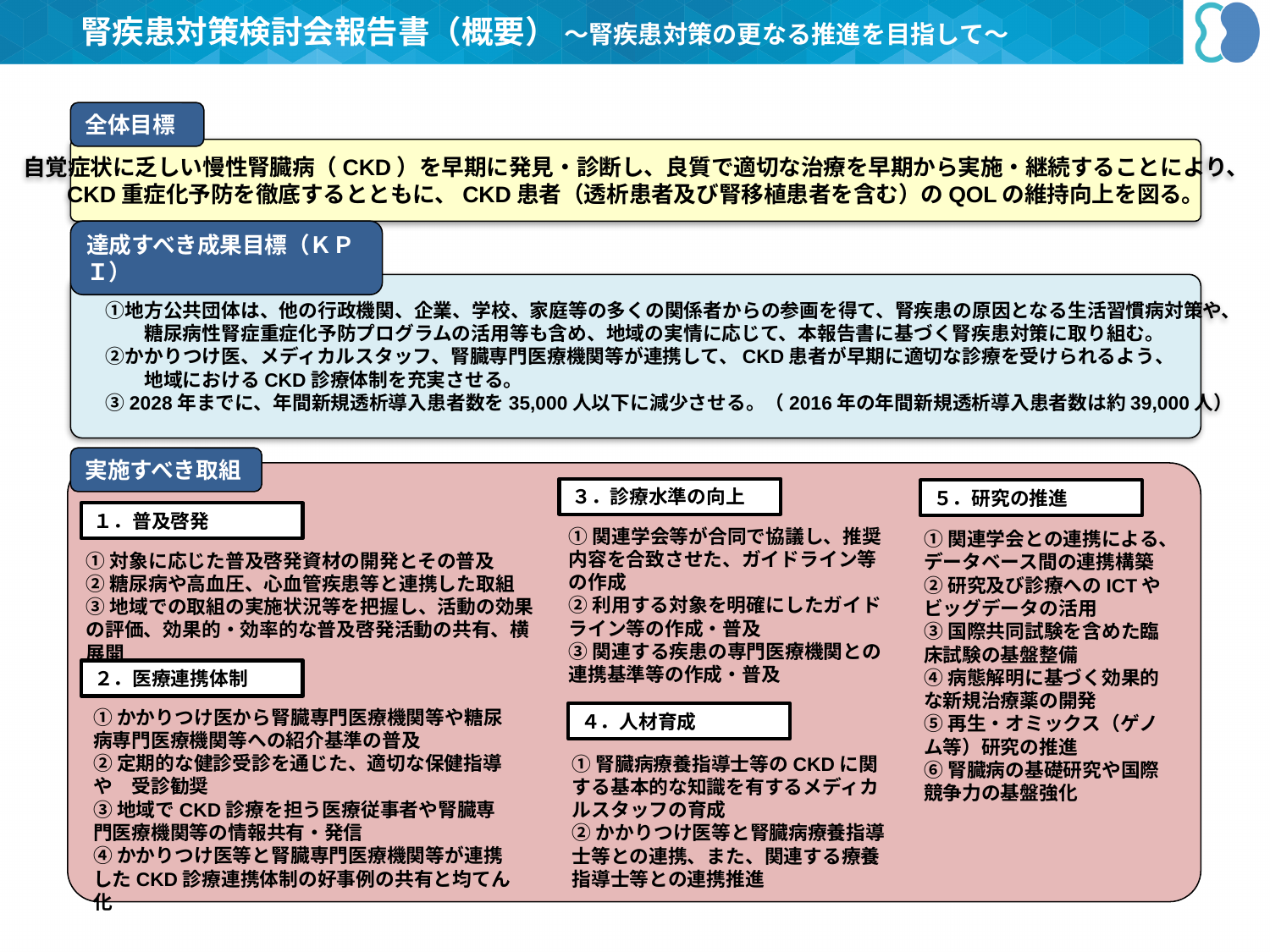

腎疾患対策検討会報告書（概要） ～腎疾患対策の更なる推進を目指して～
全体目標
自覚症状に乏しい慢性腎臓病（CKD）を早期に発見・診断し、良質で適切な治療を早期から実施・継続することにより、
CKD重症化予防を徹底するとともに、CKD患者（透析患者及び腎移植患者を含む）のQOLの維持向上を図る。
達成すべき成果目標（ＫＰＩ）
　①地方公共団体は、他の行政機関、企業、学校、家庭等の多くの関係者からの参画を得て、腎疾患の原因となる生活習慣病対策や、
　　　糖尿病性腎症重症化予防プログラムの活用等も含め、地域の実情に応じて、本報告書に基づく腎疾患対策に取り組む。
　②かかりつけ医、メディカルスタッフ、腎臓専門医療機関等が連携して、CKD患者が早期に適切な診療を受けられるよう、
　　　地域におけるCKD診療体制を充実させる。
　③2028年までに、年間新規透析導入患者数を35,000人以下に減少させる。（2016年の年間新規透析導入患者数は約39,000人）
実施すべき取組

３．診療水準の向上
５．研究の推進
１．普及啓発
①関連学会等が合同で協議し、推奨内容を合致させた、ガイドライン等の作成
②利用する対象を明確にしたガイドライン等の作成・普及
③関連する疾患の専門医療機関との連携基準等の作成・普及
①関連学会との連携による、データベース間の連携構築
②研究及び診療へのICTやビッグデータの活用
③国際共同試験を含めた臨床試験の基盤整備
④病態解明に基づく効果的な新規治療薬の開発
⑤再生・オミックス（ゲノム等）研究の推進
⑥腎臓病の基礎研究や国際競争力の基盤強化
①対象に応じた普及啓発資材の開発とその普及
②糖尿病や高血圧、心血管疾患等と連携した取組
③地域での取組の実施状況等を把握し、活動の効果の評価、効果的・効率的な普及啓発活動の共有、横展開
２．医療連携体制
①かかりつけ医から腎臓専門医療機関等や糖尿病専門医療機関等への紹介基準の普及
②定期的な健診受診を通じた、適切な保健指導や　受診勧奨
③地域でCKD診療を担う医療従事者や腎臓専門医療機関等の情報共有・発信
④かかりつけ医等と腎臓専門医療機関等が連携したCKD診療連携体制の好事例の共有と均てん化
４．人材育成
①腎臓病療養指導士等のCKDに関する基本的な知識を有するメディカルスタッフの育成
②かかりつけ医等と腎臓病療養指導士等との連携、また、関連する療養指導士等との連携推進